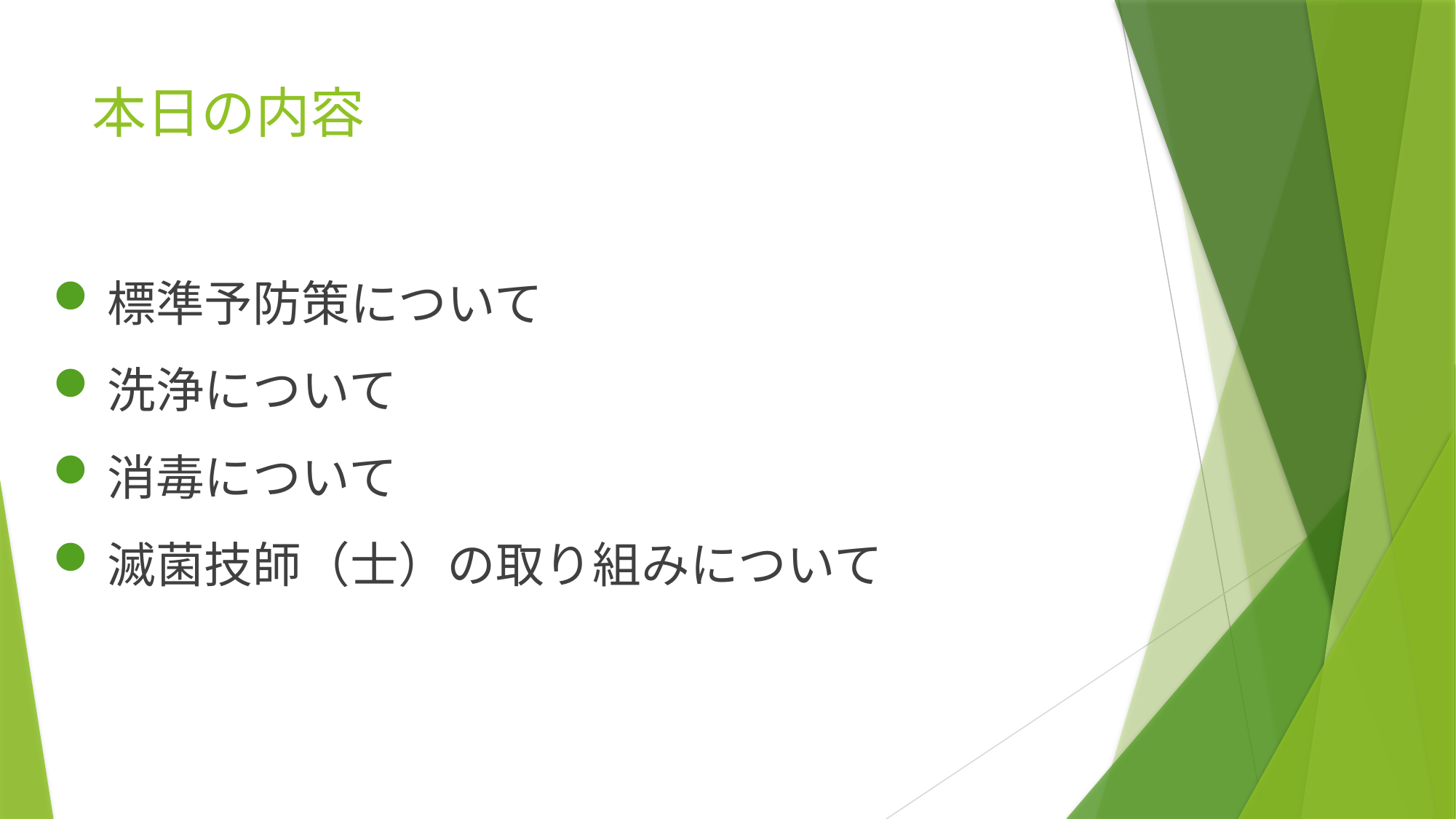

# 本日の内容
標準予防策について
洗浄について
消毒について
滅菌技師（士）の取り組みについて